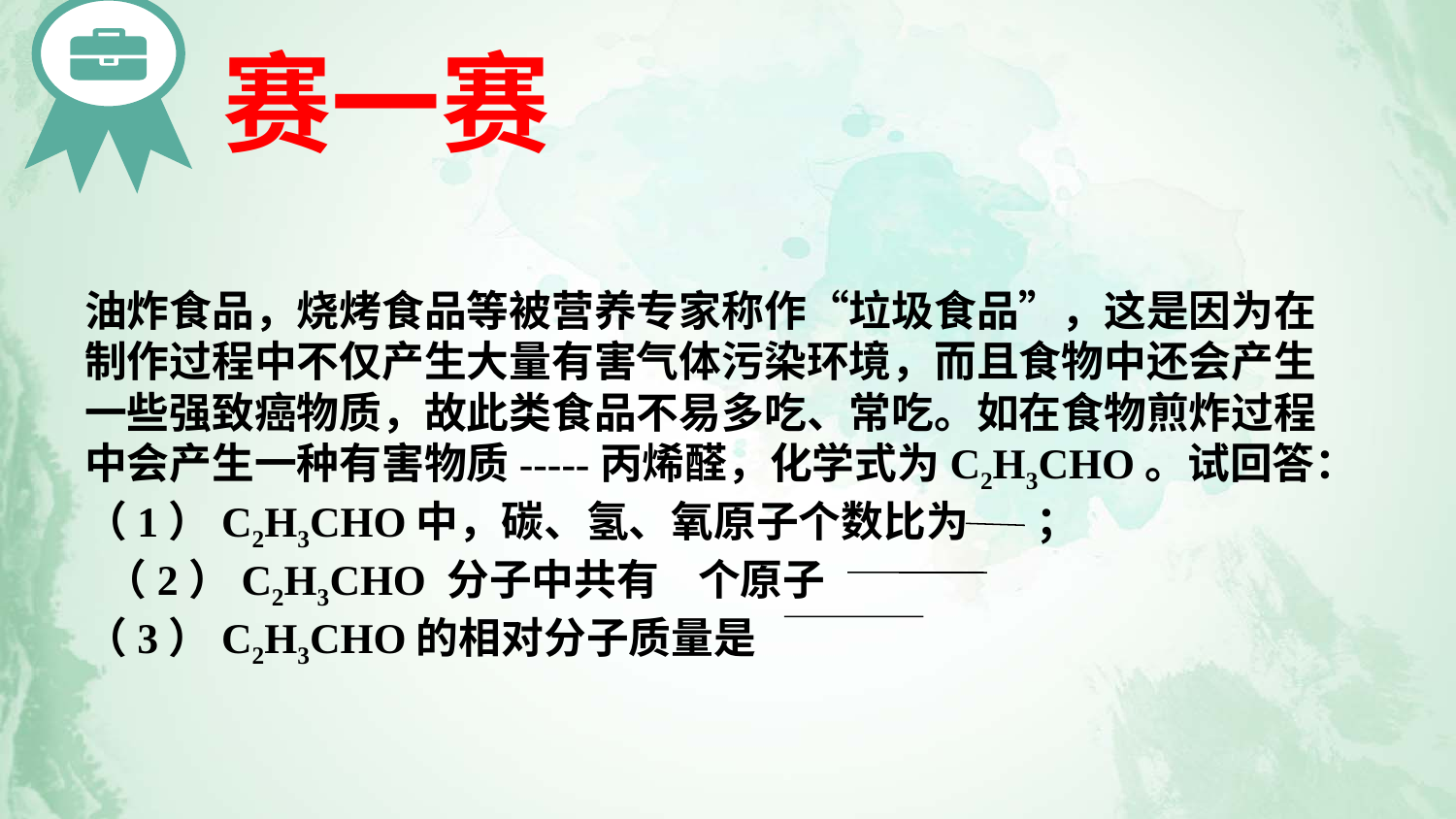

赛一赛

油炸食品，烧烤食品等被营养专家称作“垃圾食品”，这是因为在制作过程中不仅产生大量有害气体污染环境，而且食物中还会产生一些强致癌物质，故此类食品不易多吃、常吃。如在食物煎炸过程中会产生一种有害物质-----丙烯醛，化学式为C2H3CHO。试回答：
（1）C2H3CHO中，碳、氢、氧原子个数比为       ；
 （2）C2H3CHO 分子中共有    个原子
（3）C2H3CHO的相对分子质量是